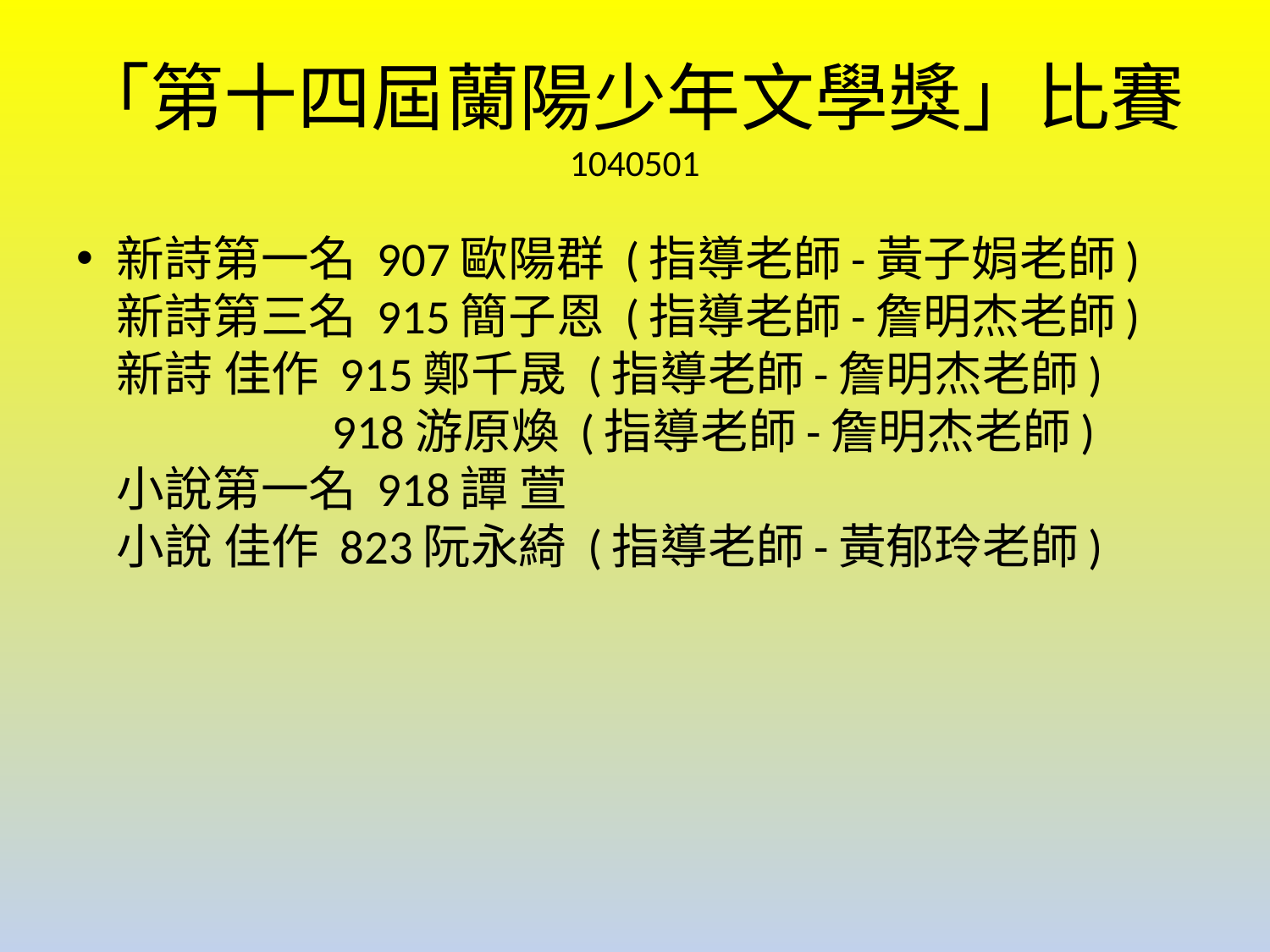

# 「第十四屆蘭陽少年文學獎」比賽1040501
新詩第一名 907歐陽群 (指導老師-黃子娟老師)
新詩第三名 915簡子恩 (指導老師-詹明杰老師)
新詩 佳作 915鄭千晟 (指導老師-詹明杰老師)
                    918游原煥 (指導老師-詹明杰老師)
小說第一名 918譚 萱
小說 佳作 823阮永綺 (指導老師-黃郁玲老師)